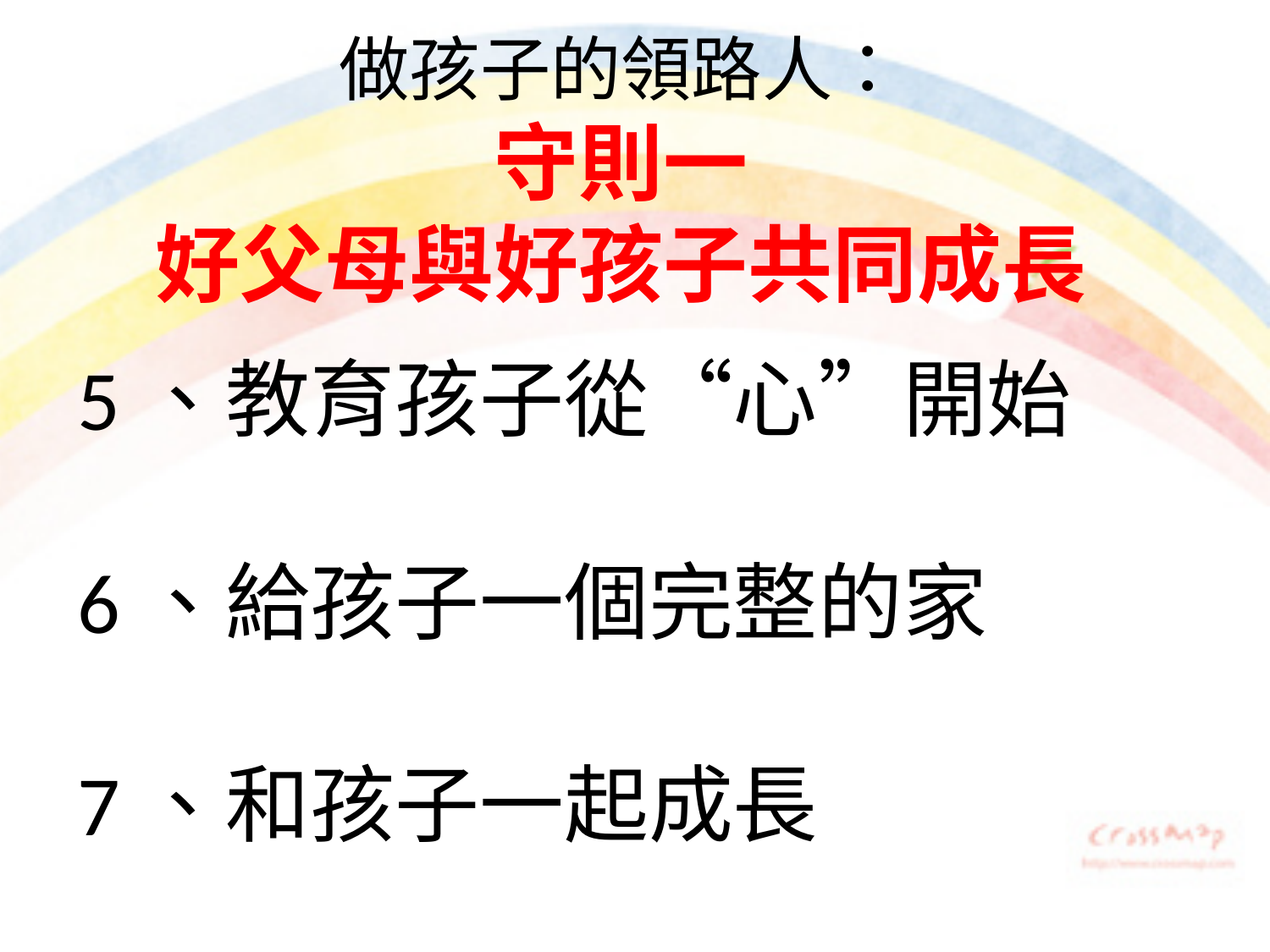

# 做孩子的領路人： 守則一 好父母與好孩子共同成長

5、教育孩子從“心”開始

6、給孩子一個完整的家

7、和孩子一起成長